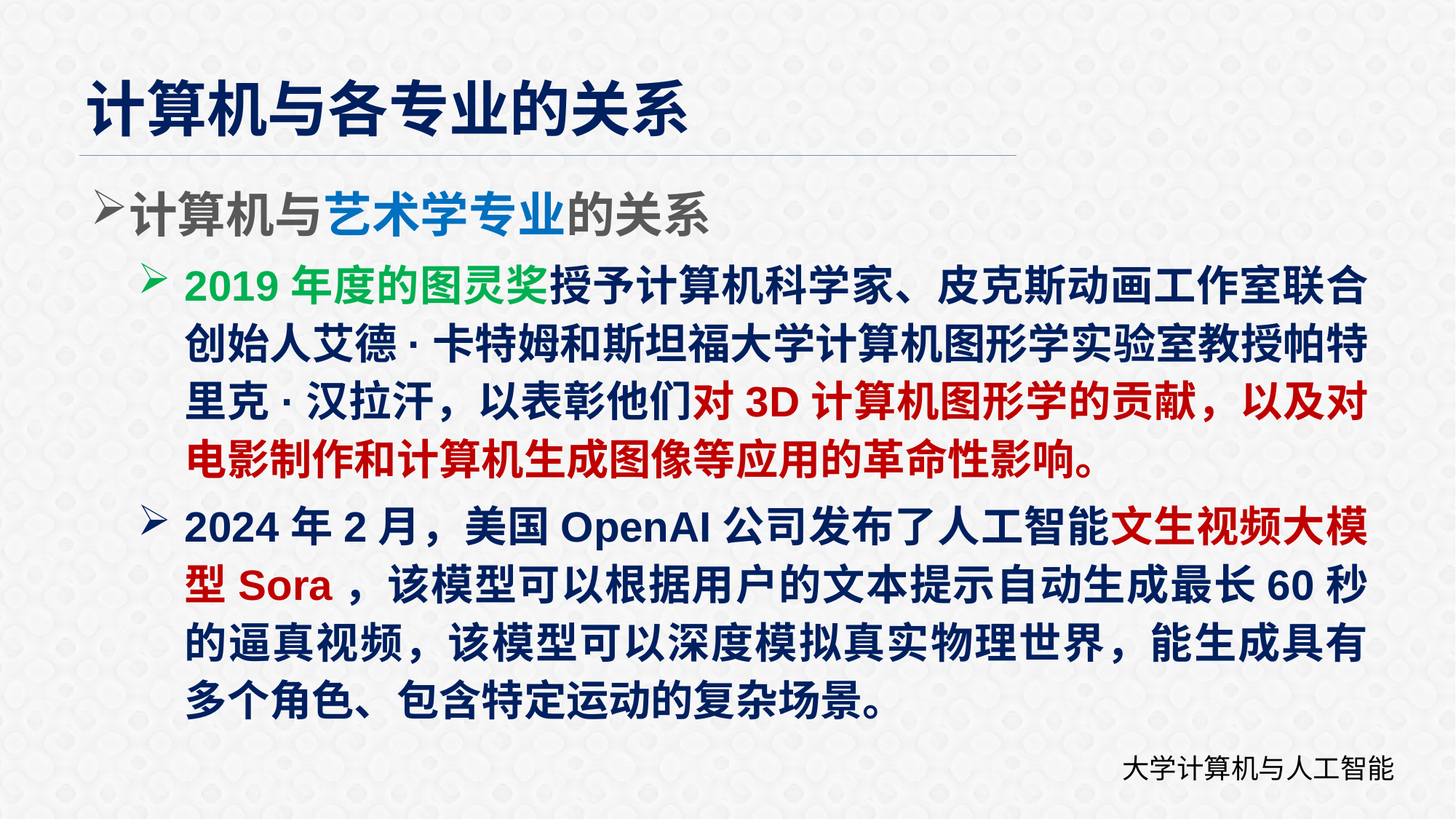

计算机与各专业的关系
计算机与艺术学专业的关系
2019年度的图灵奖授予计算机科学家、皮克斯动画工作室联合创始人艾德·卡特姆和斯坦福大学计算机图形学实验室教授帕特里克·汉拉汗，以表彰他们对3D计算机图形学的贡献，以及对电影制作和计算机生成图像等应用的革命性影响。
2024年2月，美国OpenAI公司发布了人工智能文生视频大模型Sora，该模型可以根据用户的文本提示自动生成最长60秒的逼真视频，该模型可以深度模拟真实物理世界，能生成具有多个角色、包含特定运动的复杂场景。